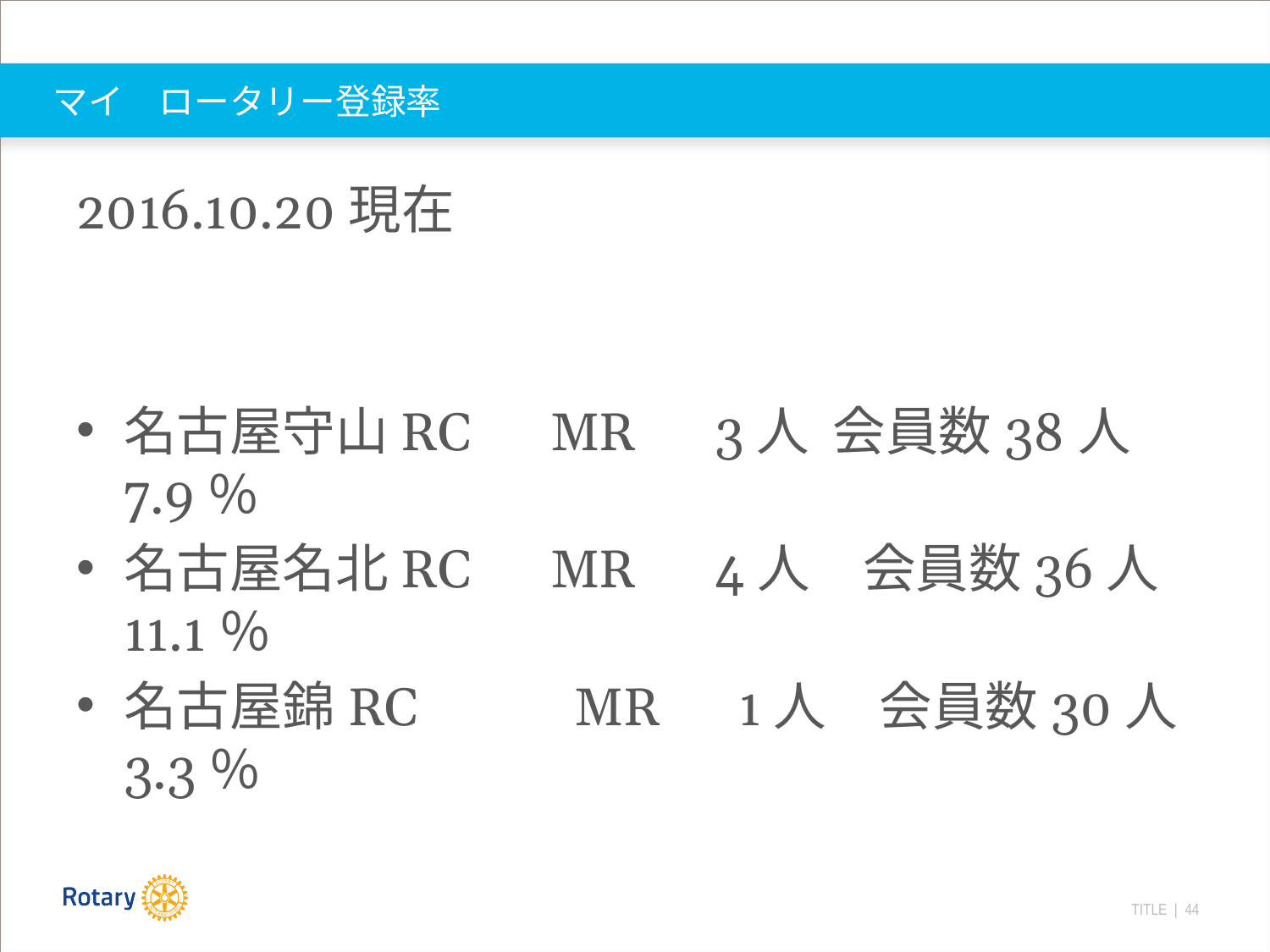

# マイ　ロータリー登録率
2016.10.20現在

名古屋守山RC　MR　3人  会員数38人  7.9％
名古屋名北RC　MR　4人　会員数36人11.1％
名古屋錦RC　　  MR　1人　会員数30人3.3％